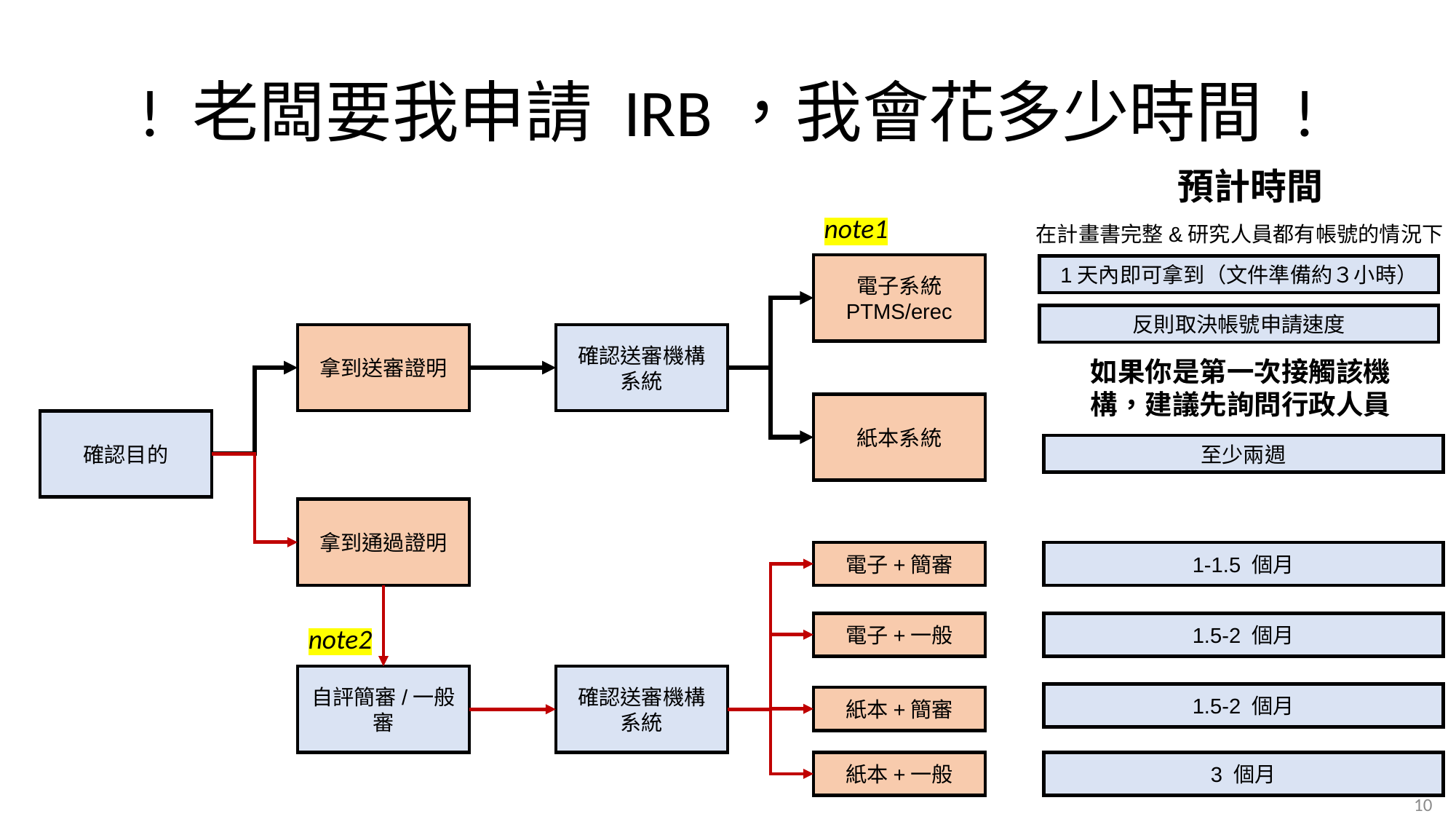

# ! 老闆要我申請 IRB，我會花多少時間 !
預計時間
note1
在計畫書完整&研究人員都有帳號的情況下
電子系統
PTMS/erec
1天內即可拿到（文件準備約３小時）
反則取決帳號申請速度
拿到送審證明
確認送審機構
系統
如果你是第一次接觸該機構，建議先詢問行政人員
紙本系統
確認目的
至少兩週
拿到通過證明
電子+簡審
1-1.5 個月
電子+一般
1.5-2 個月
note2
自評簡審/一般審
確認送審機構
系統
1.5-2 個月
紙本+簡審
紙本+一般
3 個月
10